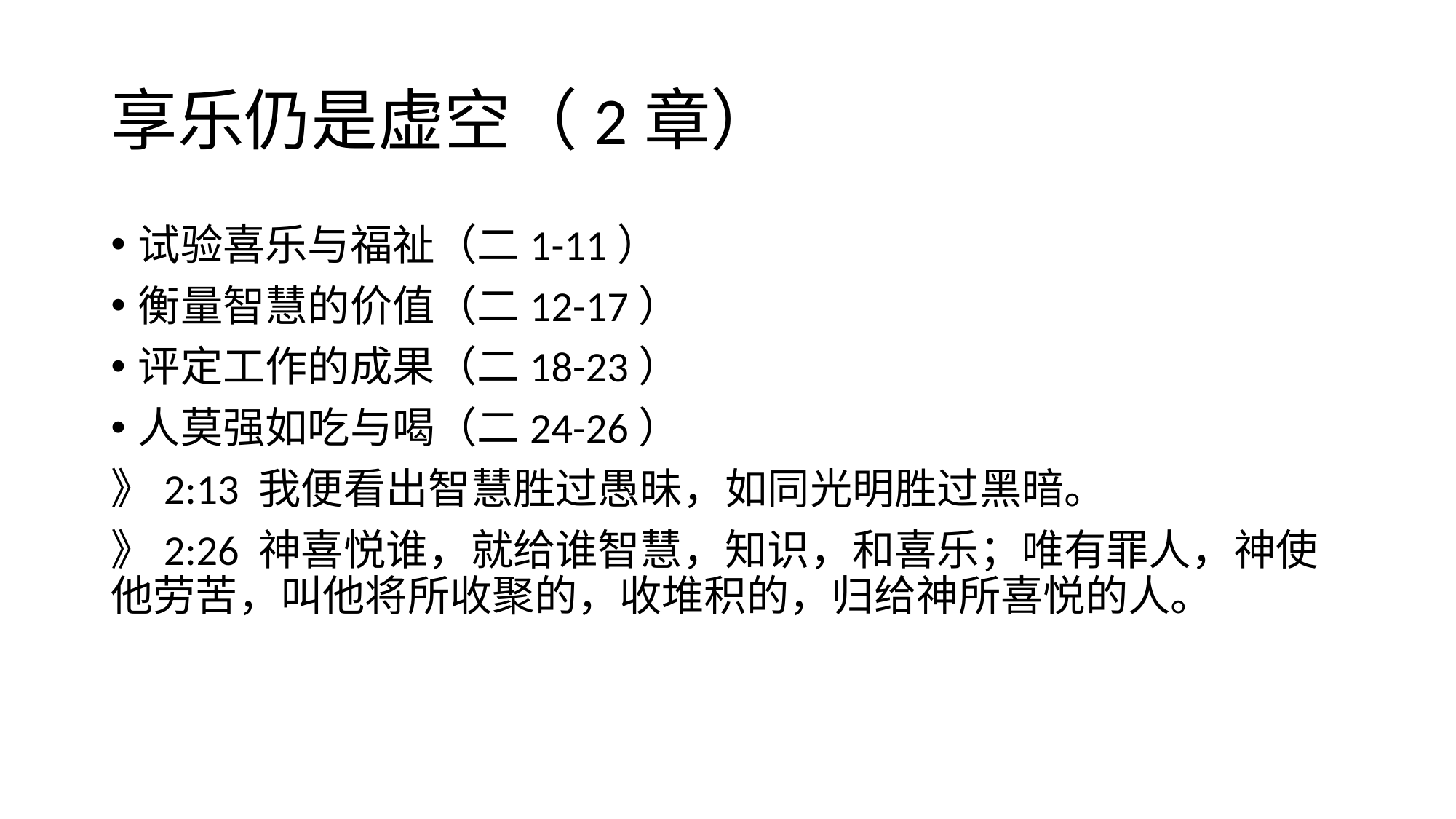

# 享乐仍是虚空（2章）
试验喜乐与福祉（二1-11）
衡量智慧的价值（二12-17）
评定工作的成果（二18-23）
人莫强如吃与喝（二24-26）
》2:13 我便看出智慧胜过愚昧，如同光明胜过黑暗。
》2:26 神喜悦谁，就给谁智慧，知识，和喜乐；唯有罪人，神使他劳苦，叫他将所收聚的，收堆积的，归给神所喜悦的人。